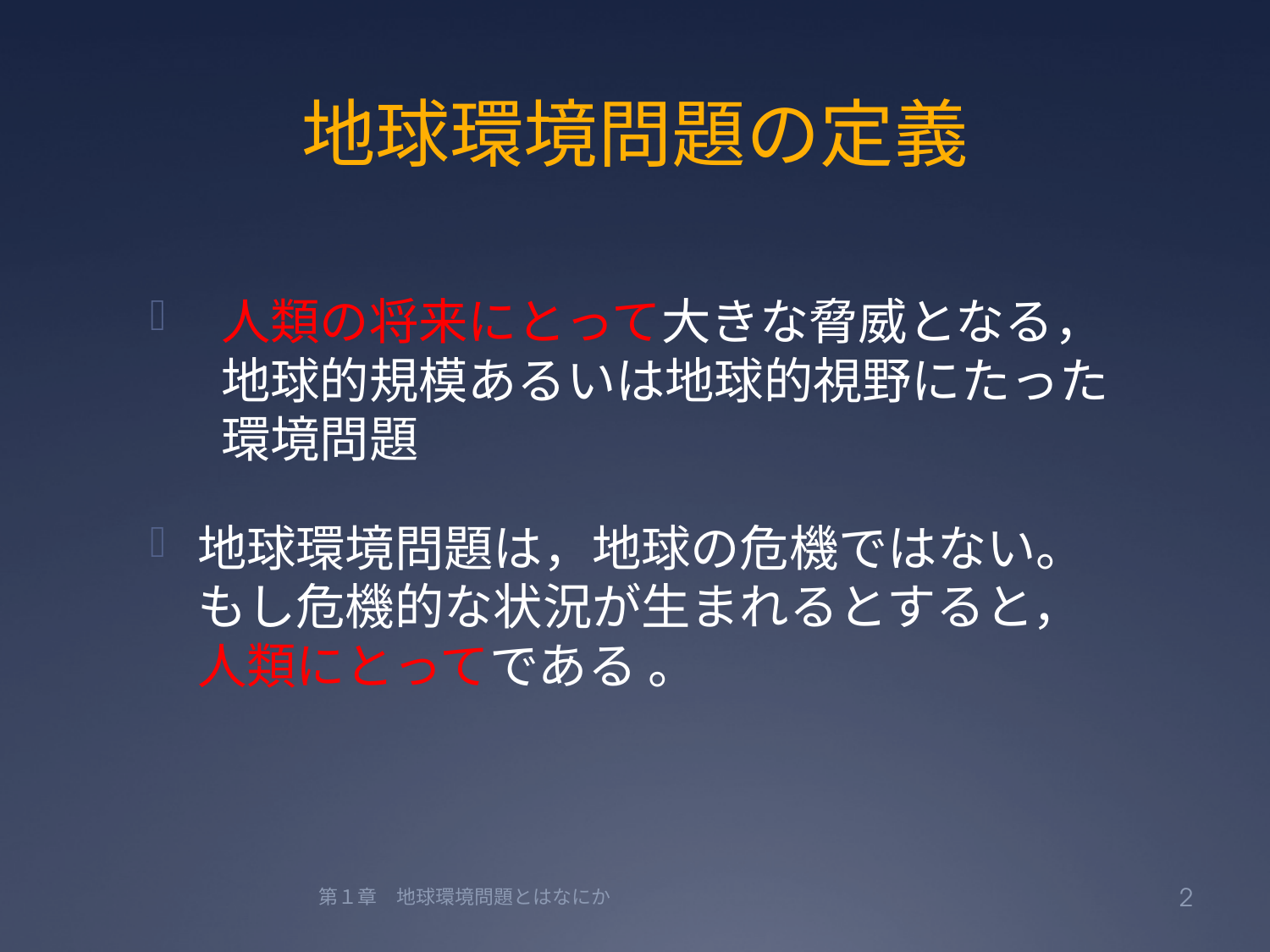

# 地球環境問題の定義
人類の将来にとって大きな脅威となる，地球的規模あるいは地球的視野にたった環境問題
地球環境問題は，地球の危機ではない。もし危機的な状況が生まれるとすると，人類にとってである 。
第１章　地球環境問題とはなにか
2